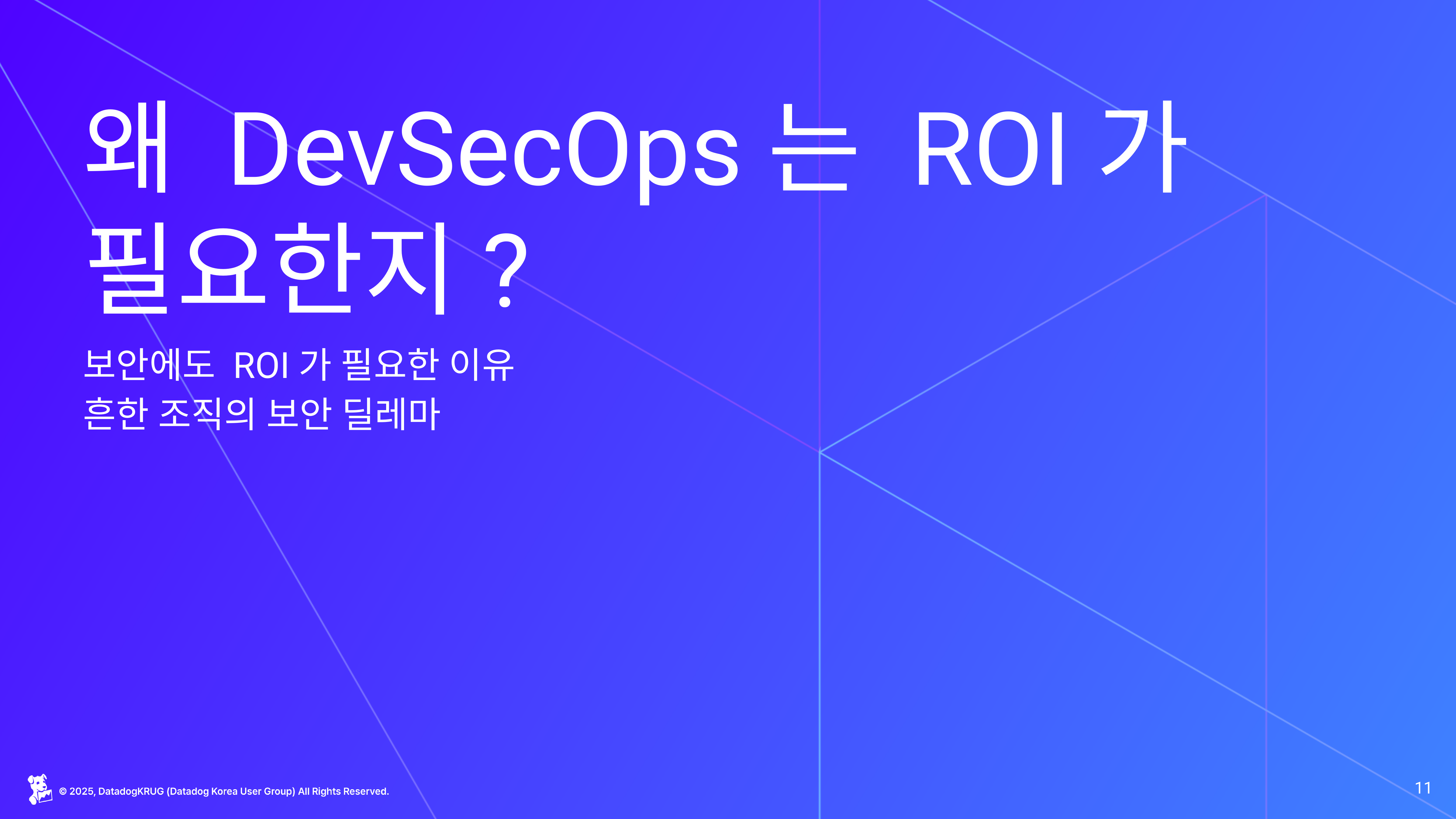

# 왜 DevSecOps는 ROI가 필요한지?
보안에도 ROI가 필요한 이유
흔한 조직의 보안 딜레마
11